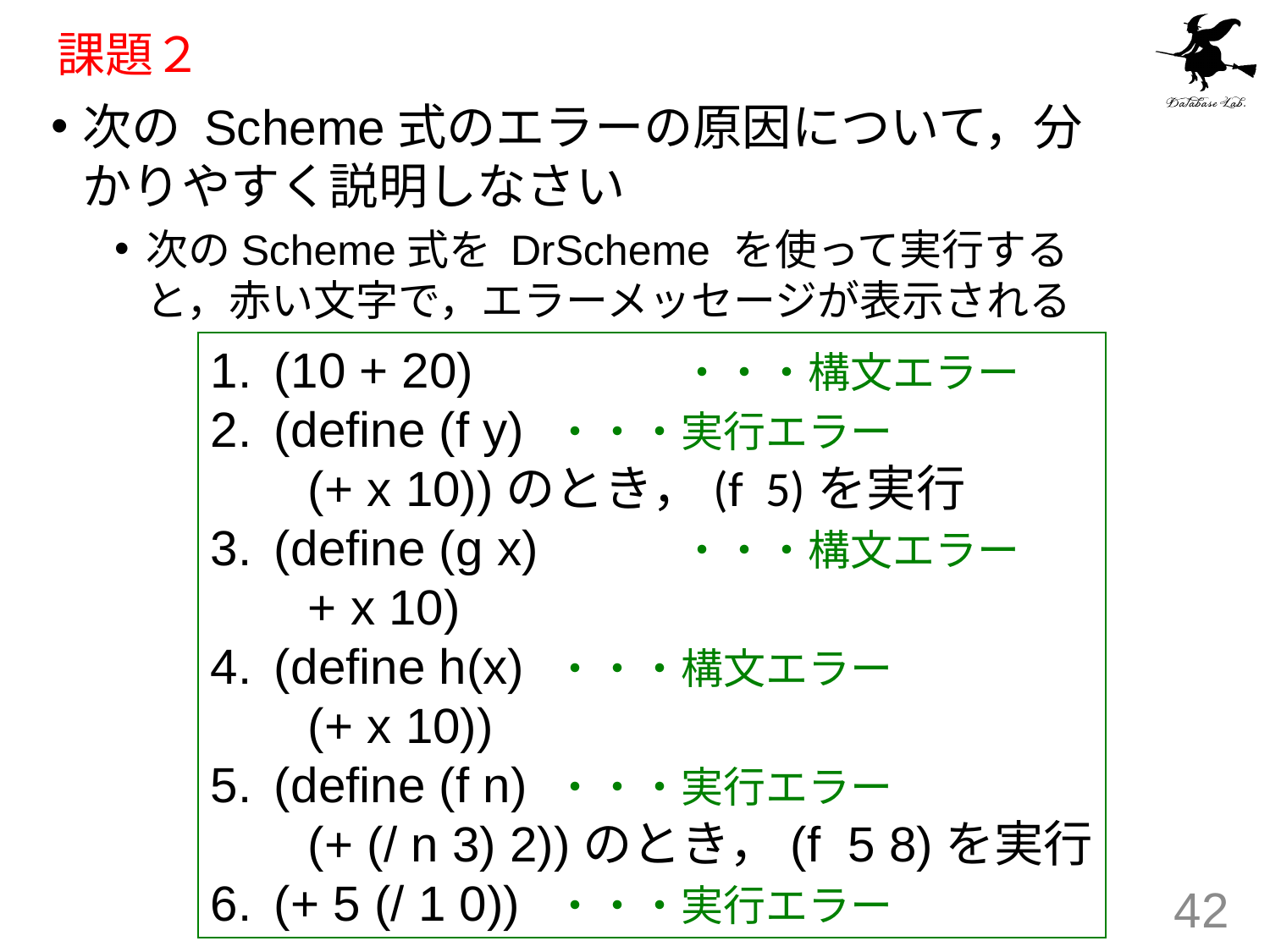

# 課題２
次の Scheme式のエラーの原因について，分かりやすく説明しなさい
次のScheme式を DrScheme を使って実行すると，赤い文字で，エラーメッセージが表示される
(10 + 20)		 ・・・構文エラー
(define (f y)	 ・・・実行エラー
  (+ x 10))のとき，(f  5)を実行
(define (g x)	 ・・・構文エラー
  + x 10)
(define h(x)	 ・・・構文エラー
  (+ x 10))
(define (f n)	 ・・・実行エラー
  (+ (/ n 3) 2))のとき，(f  5 8)を実行
(+ 5 (/ 1 0))	 ・・・実行エラー
42